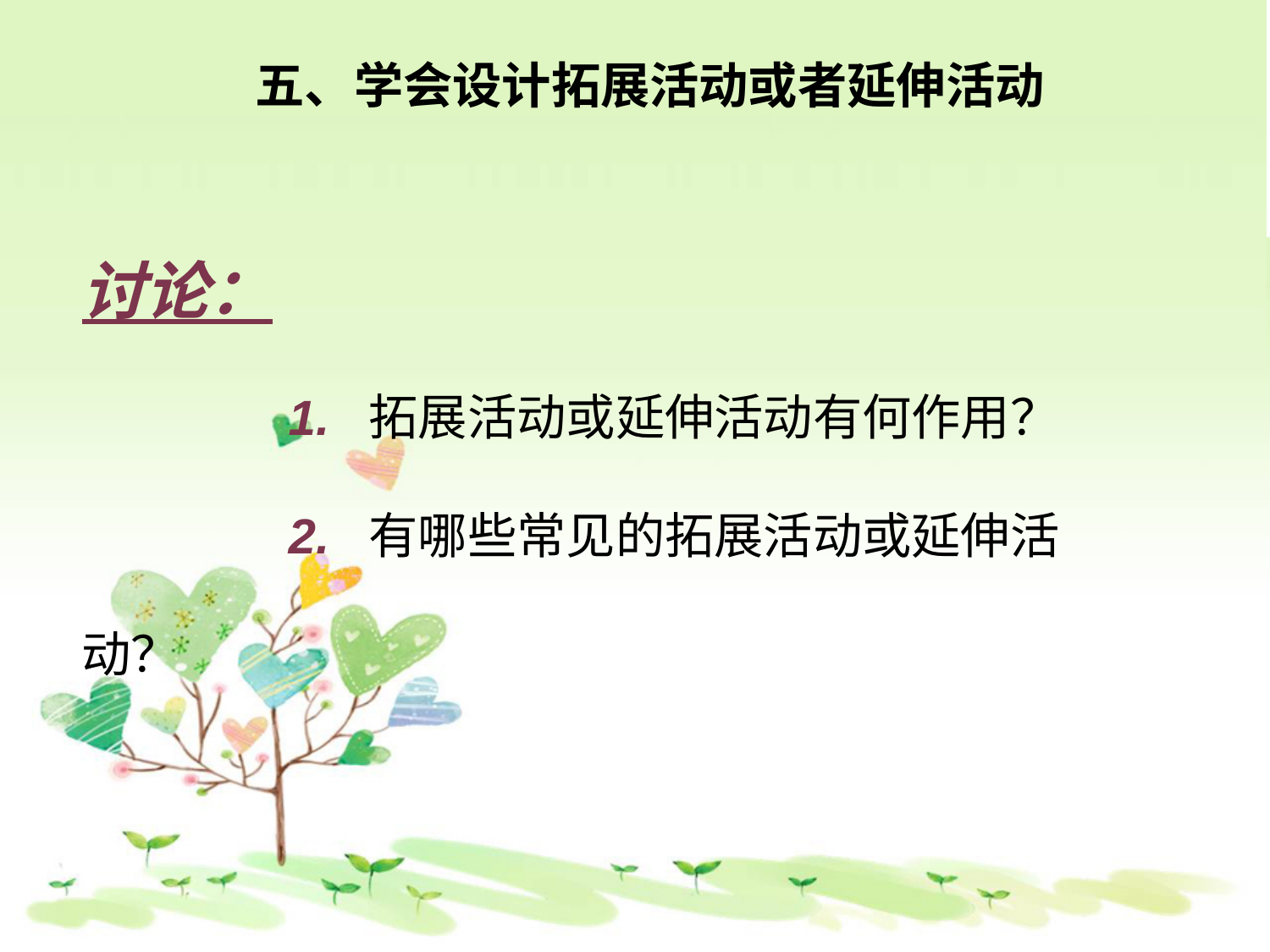

五、学会设计拓展活动或者延伸活动
讨论：
               1.  拓展活动或延伸活动有何作用？
               2.  有哪些常见的拓展活动或延伸活动？